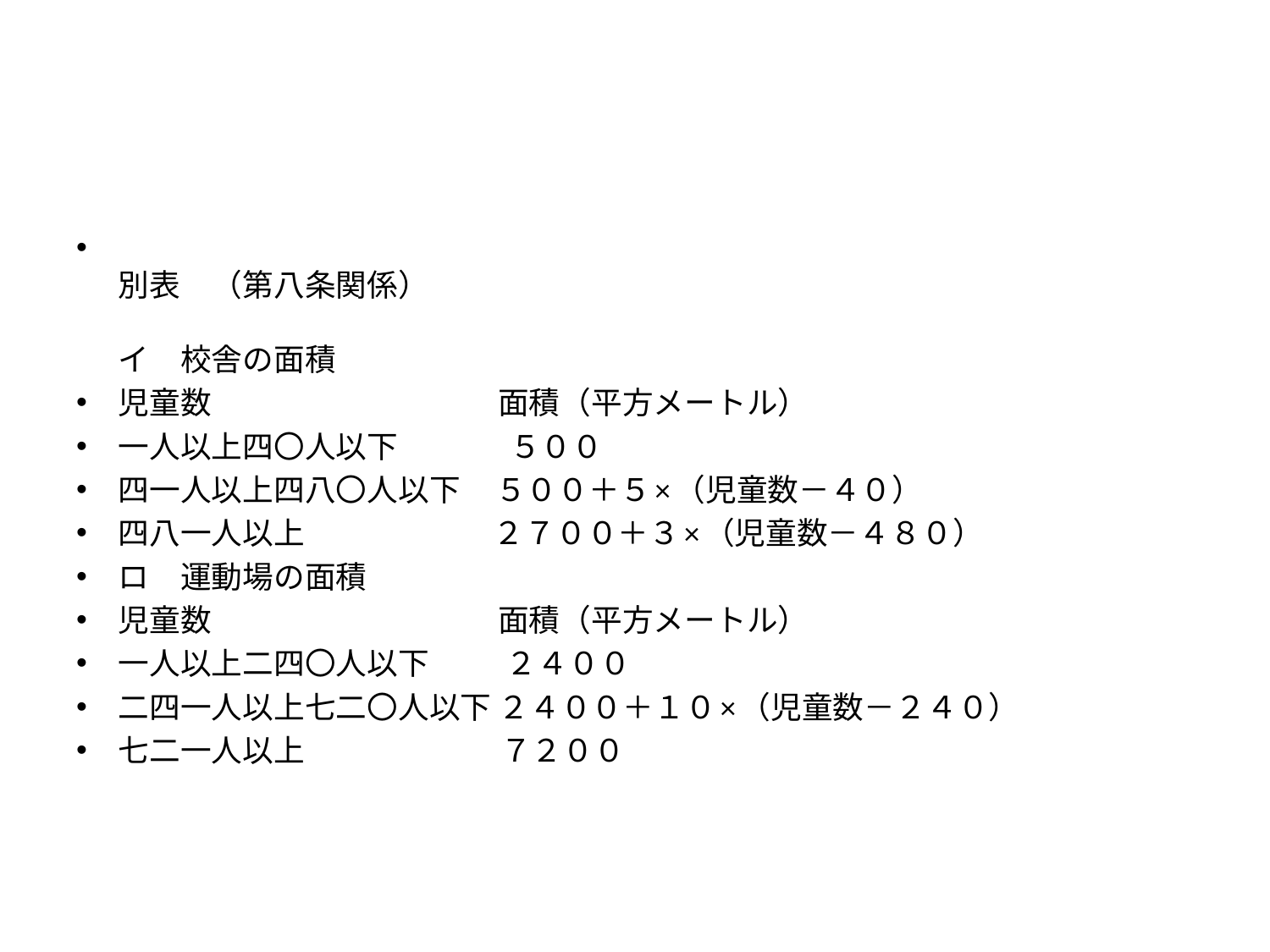

#
別表　（第八条関係）
イ　校舎の面積
児童数                                         面積（平方メートル）
一人以上四〇人以下                ５００
四一人以上四八〇人以下     ５００＋５×（児童数－４０）
四八一人以上                           ２７００＋３×（児童数－４８０）
ロ　運動場の面積
児童数                                         面積（平方メートル）
一人以上二四〇人以下           ２４００
二四一人以上七二〇人以下 ２４００＋１０×（児童数－２４０）
七二一人以上                            ７２００